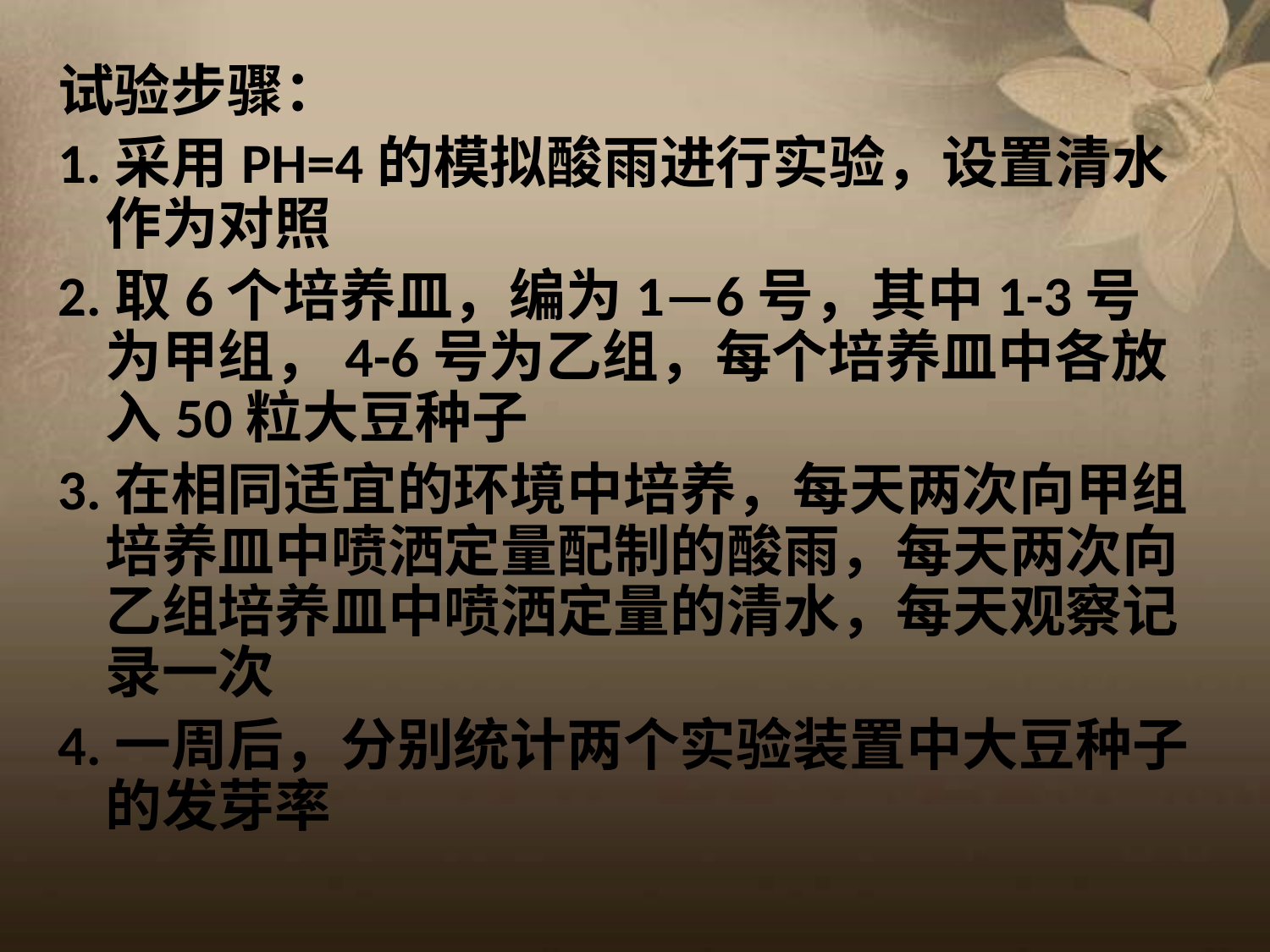

试验步骤：
1.采用PH=4的模拟酸雨进行实验，设置清水作为对照
2.取6个培养皿，编为1—6号，其中1-3号为甲组，4-6号为乙组，每个培养皿中各放入50粒大豆种子
3.在相同适宜的环境中培养，每天两次向甲组培养皿中喷洒定量配制的酸雨，每天两次向乙组培养皿中喷洒定量的清水，每天观察记录一次
4.一周后，分别统计两个实验装置中大豆种子的发芽率